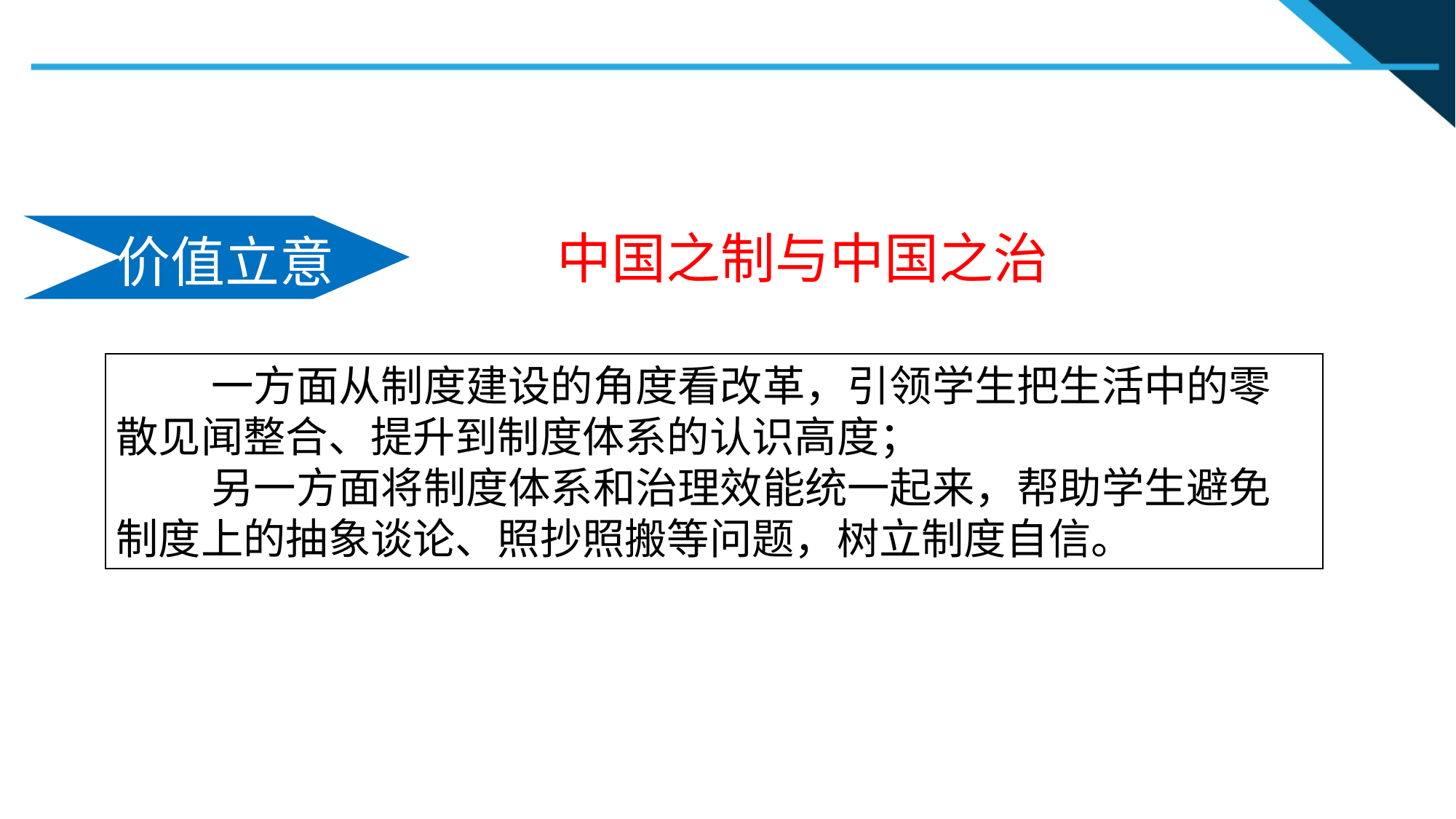

中国之制与中国之治
价值立意
         一方面从制度建设的角度看改革，引领学生把生活中的零散见闻整合、提升到制度体系的认识高度；
         另一方面将制度体系和治理效能统一起来，帮助学生避免制度上的抽象谈论、照抄照搬等问题，树立制度自信。